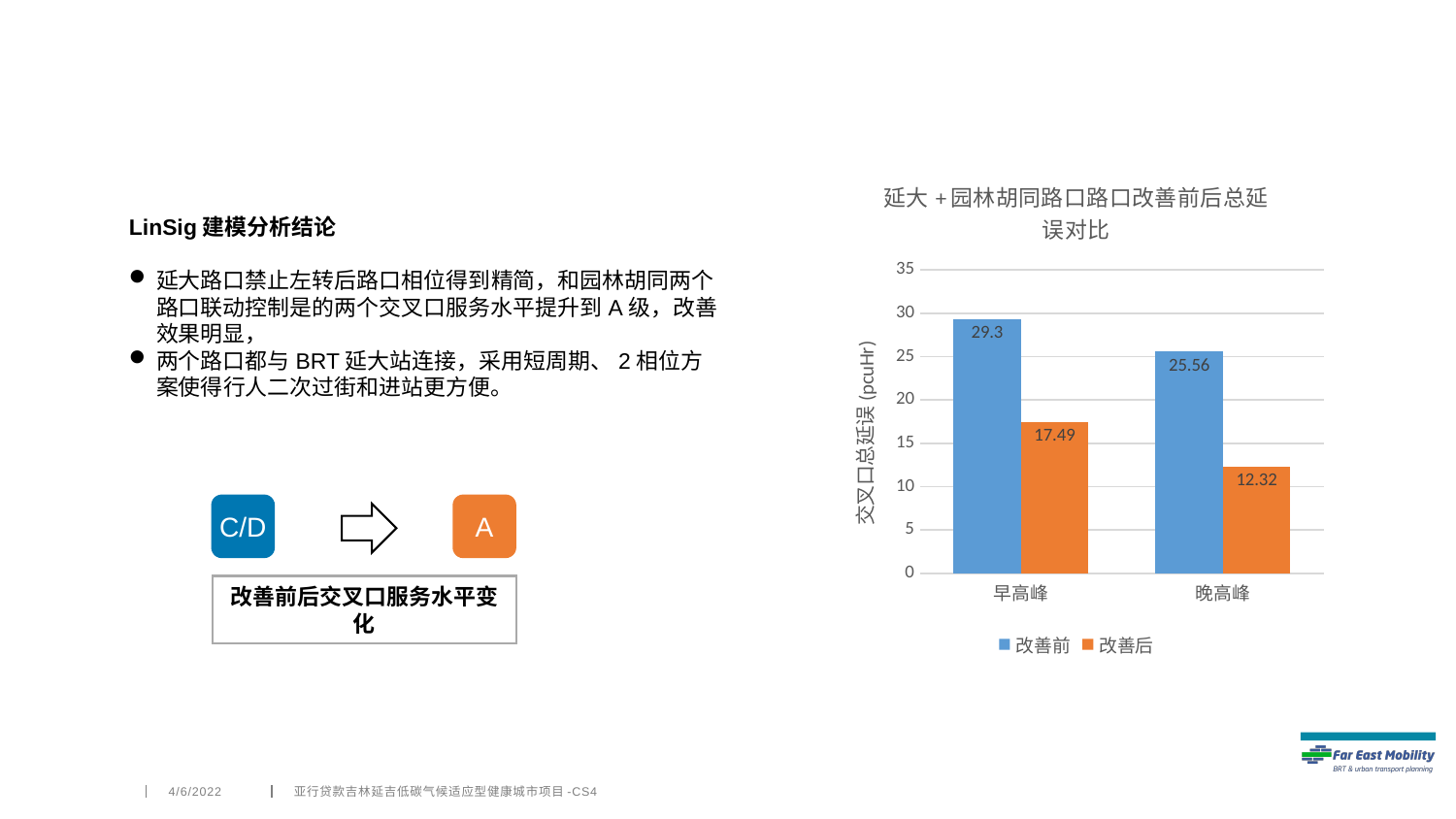

### Chart: 延大+园林胡同路口路口改善前后总延误对比

| Category | 改善前 | 改善后 |
|---|---|---|
| 早高峰 | 29.3 | 17.49 |
| 晚高峰 | 25.56 | 12.32 |
LinSig建模分析结论

延大路口禁止左转后路口相位得到精简，和园林胡同两个路口联动控制是的两个交叉口服务水平提升到A级，改善效果明显，
两个路口都与BRT延大站连接，采用短周期、2相位方案使得行人二次过街和进站更方便。
C/D
A

改善前后交叉口服务水平变化
4/6/2022
亚行贷款吉林延吉低碳气候适应型健康城市项目-CS4